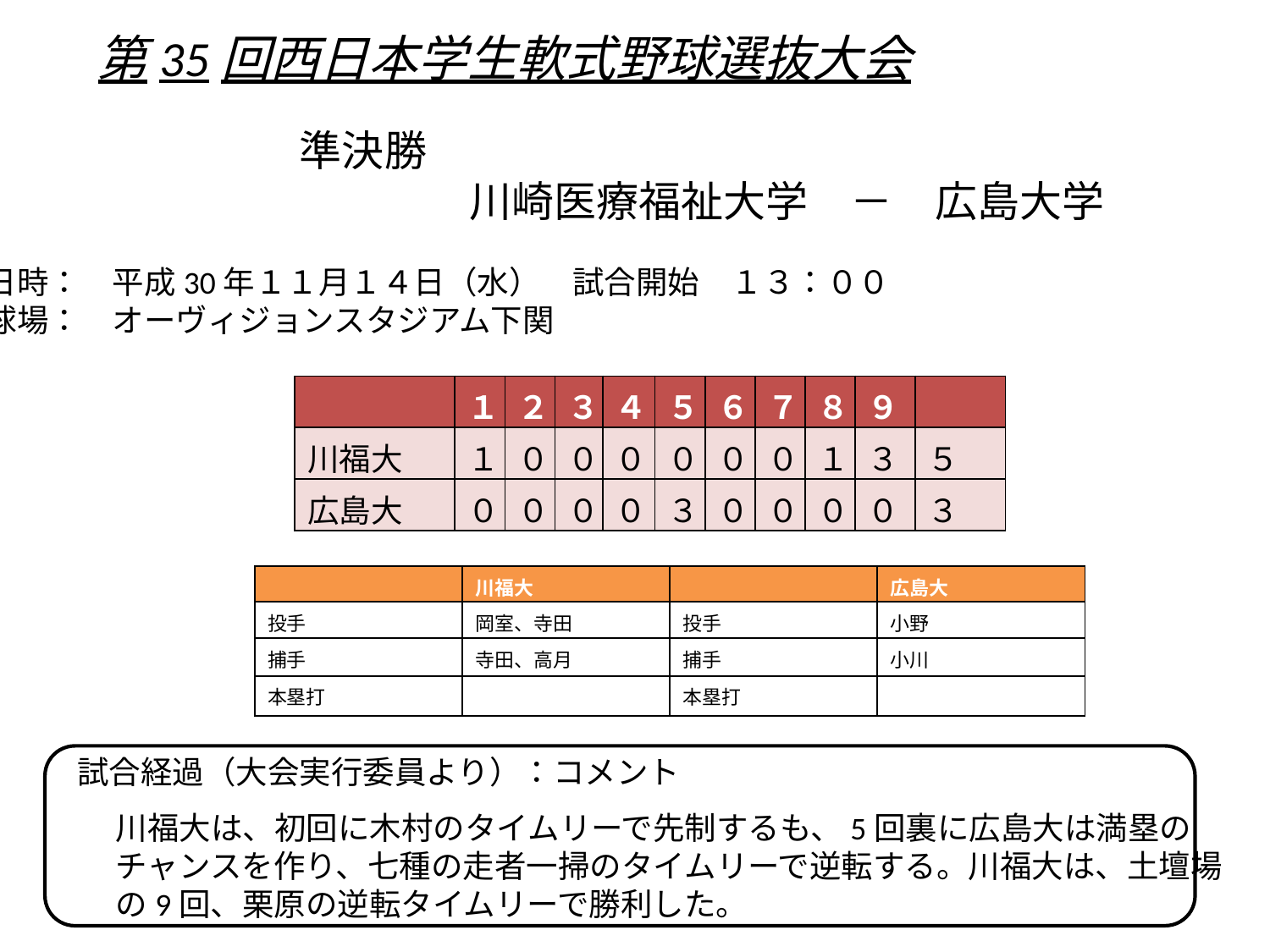

# 第35回西日本学生軟式野球選抜大会
　　準決勝
　　　　　　川崎医療福祉大学　－　広島大学
日時：　平成30年１１月１４日（水）　試合開始　１３：００
球場：　オーヴィジョンスタジアム下関
|  | １ | ２ | ３ | ４ | ５ | ６ | ７ | ８ | ９ |  |
| --- | --- | --- | --- | --- | --- | --- | --- | --- | --- | --- |
| 川福大 | １ | ０ | ０ | ０ | ０ | ０ | ０ | １ | ３ | ５ |
| 広島大 | ０ | ０ | ０ | ０ | ３ | ０ | ０ | ０ | ０ | ３ |
|  | 川福大 |  | 広島大 |
| --- | --- | --- | --- |
| 投手 | 岡室、寺田 | 投手 | 小野 |
| 捕手 | 寺田、高月 | 捕手 | 小川 |
| 本塁打 |  | 本塁打 |  |

試合経過（大会実行委員より）：コメント
川福大は、初回に木村のタイムリーで先制するも、5回裏に広島大は満塁の
チャンスを作り、七種の走者一掃のタイムリーで逆転する。川福大は、土壇場
の9回、栗原の逆転タイムリーで勝利した。